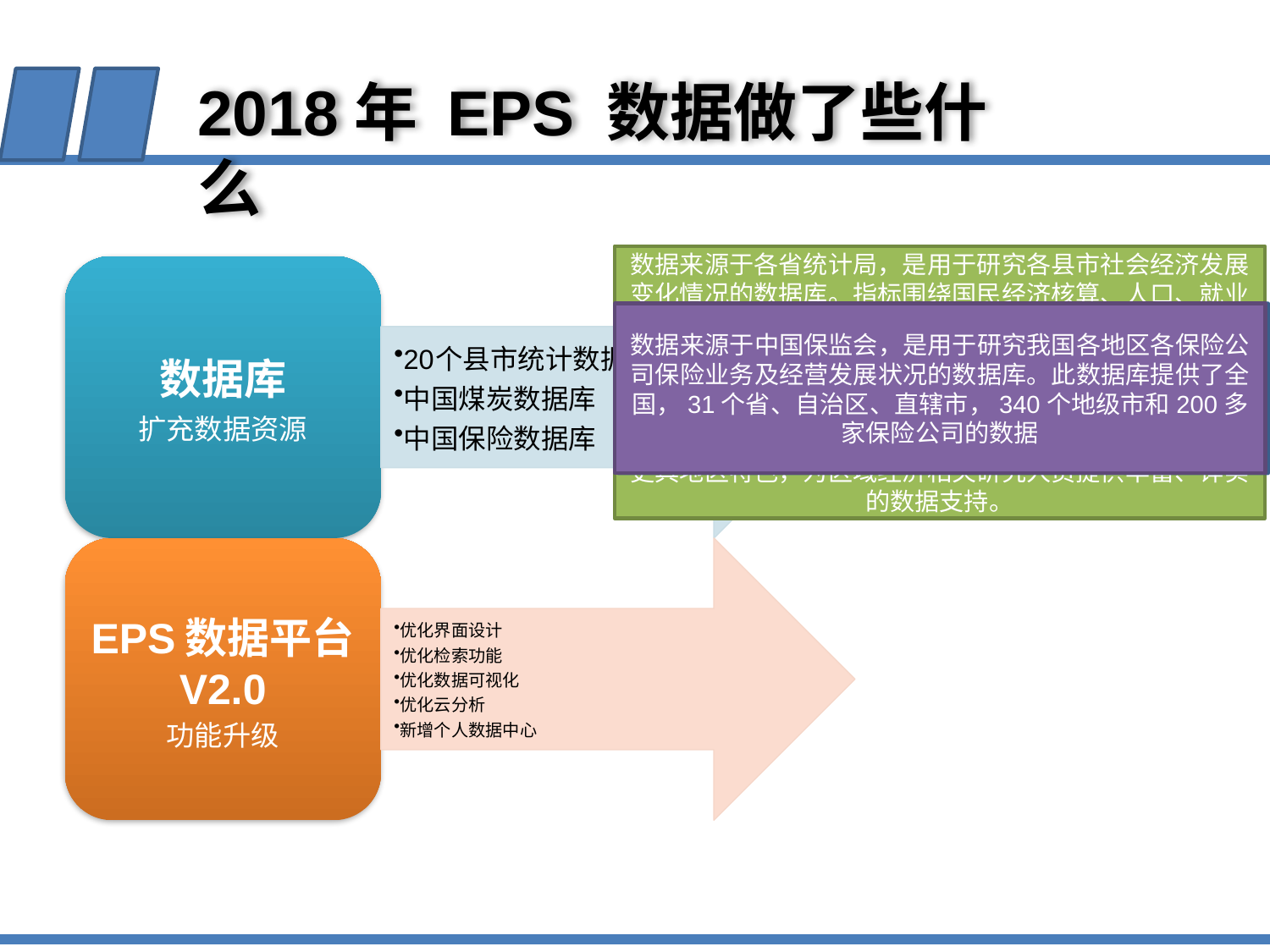

2018年 EPS 数据做了些什么
数据来源于各省统计局，是用于研究各县市社会经济发展变化情况的数据库。指标围绕国民经济核算、人口、就业人员和职工工资、固定资产投资、能源、财政、价格指数、人民生活、城市建设、农业、工业、建筑业、运输和邮电业、国内贸易、对外经济贸易、旅游、金融业、科技、教育、文化、卫生、社会福利和其他等方面，全面展现了各县市的发展和建设情况。各数据库指标以省为统计范围，更具地区特色，为区域经济相关研究人员提供丰富、详实的数据支持。
数据库
扩充数据资源
20个县市统计数据库
中国煤炭数据库
EPS数据平台V2.0
功能升级
优化界面设计
优化检索功能
中国保险数据库
优化云分析
新增个人数据中心
优化数据可视化
数据来源于中国保监会，是用于研究我国各地区各保险公司保险业务及经营发展状况的数据库。此数据库提供了全国，31个省、自治区、直辖市，340个地级市和200多家保险公司的数据
数据来源于中国煤炭运销协会，提供了煤炭生产、运输、消费、价格及相关行业的数据，全面、详细的反映了煤炭市场的变化及各项指标水平。数据起始于1989年，年、月度更新。